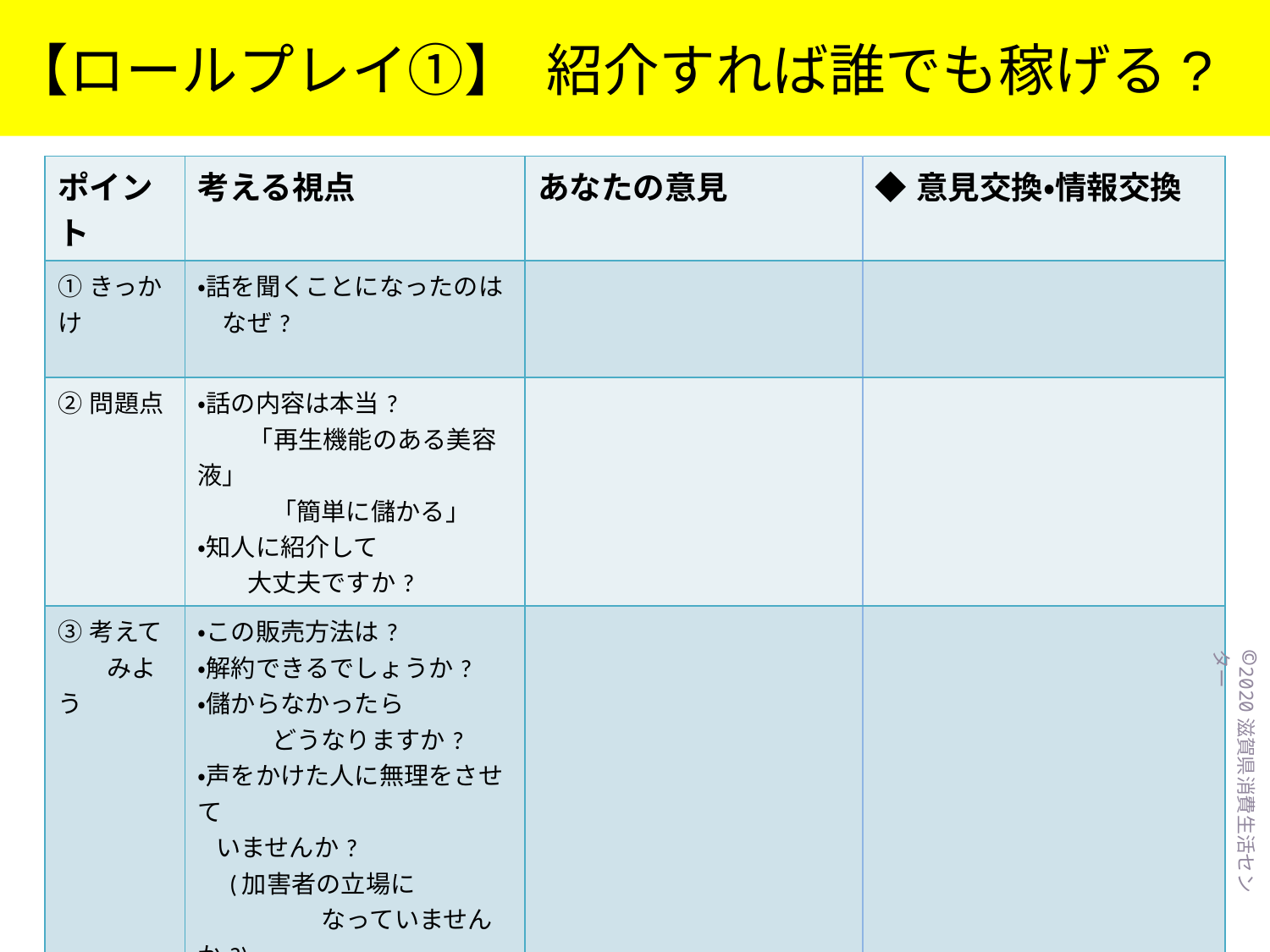

【ロールプレイ①】  紹介すれば誰でも稼げる?
| ポイント | 考える視点 | あなたの意見 | ◆意見交換・情報交換 |
| --- | --- | --- | --- |
| ①きっかけ | ・話を聞くことになったのは 　なぜ? |  |  |
| ②問題点 | ・話の内容は本当? 「再生機能のある美容液」 　　　「簡単に儲かる」 ・知人に紹介して 　　大丈夫ですか? |  |  |
| ③考えて 　　みよう | ・この販売方法は? ・解約できるでしょうか? ・儲からなかったら 　　　どうなりますか? ・声をかけた人に無理をさせて いませんか? 　(加害者の立場に 　　　　　なっていませんか?) |  |  |
| ④対処 　　方法 | ・うまい話を信じて 　　　大丈夫ですか? ・トラブルになったら? |  |  |
©2020滋賀県消費生活センター